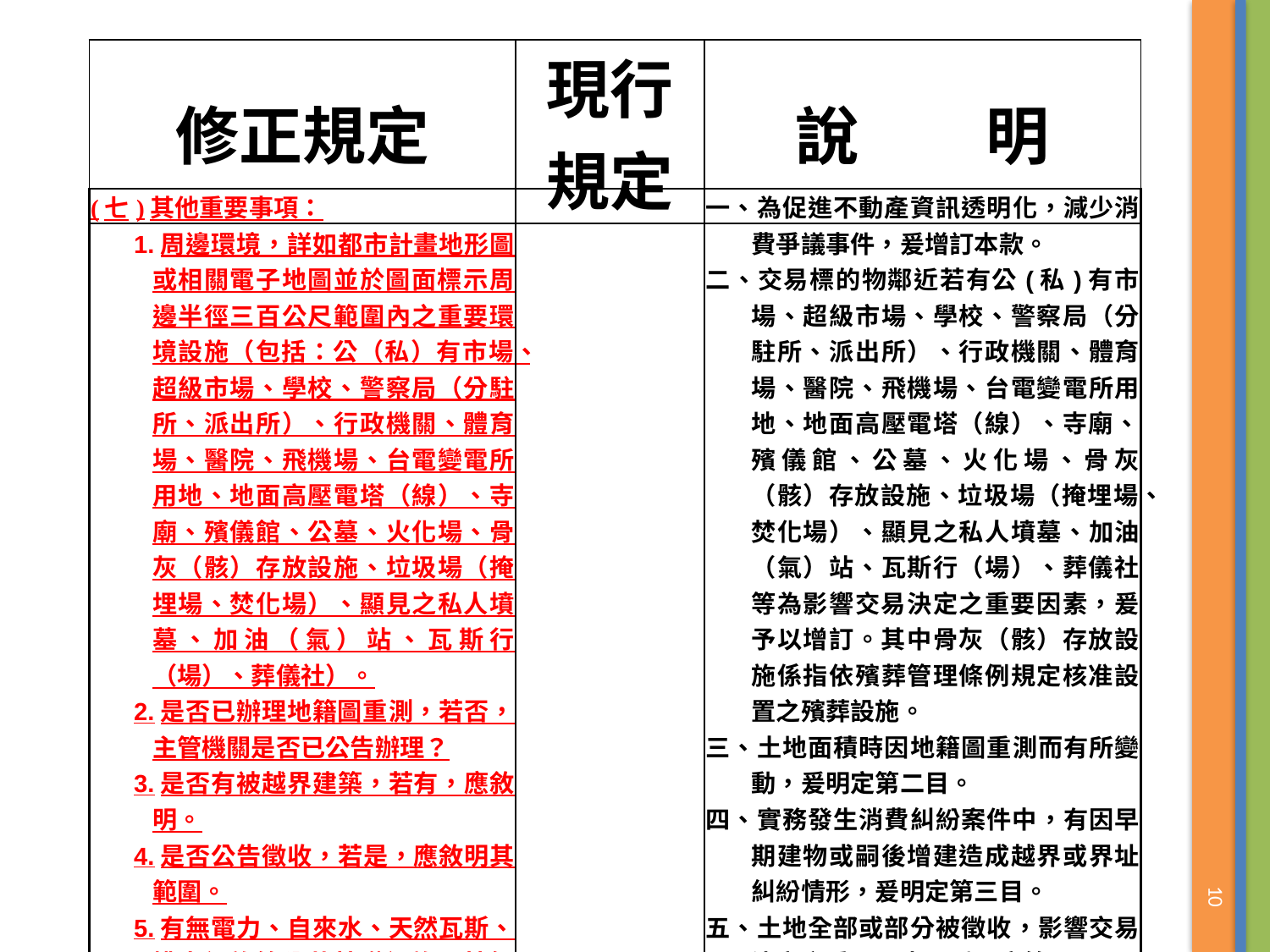

| 修正規定 | 現行規定 | 說　　明 |
| --- | --- | --- |
| (七)其他重要事項： 1.周邊環境，詳如都市計畫地形圖或相關電子地圖並於圖面標示周邊半徑三百公尺範圍內之重要環境設施（包括：公（私）有市場、超級市場、學校、警察局（分駐所、派出所）、行政機關、體育場、醫院、飛機場、台電變電所用地、地面高壓電塔（線）、寺廟、殯儀館、公墓、火化場、骨灰（骸）存放設施、垃圾場（掩埋場、焚化場）、顯見之私人墳墓、加油（氣）站、瓦斯行（場）、葬儀社）。 2.是否已辦理地籍圖重測，若否，主管機關是否已公告辦理？ 3.是否有被越界建築，若有，應敘明。 4.是否公告徵收，若是，應敘明其範圍。 5.有無電力、自來水、天然瓦斯、排水設施等公共基礎設施，若無，應敘明。 |  | 一、為促進不動產資訊透明化，減少消費爭議事件，爰增訂本款。 二、交易標的物鄰近若有公(私)有市場、超級市場、學校、警察局（分駐所、派出所）、行政機關、體育場、醫院、飛機場、台電變電所用地、地面高壓電塔（線）、寺廟、殯儀館、公墓、火化場、骨灰（骸）存放設施、垃圾場（掩埋場、焚化場）、顯見之私人墳墓、加油（氣）站、瓦斯行（場）、葬儀社等為影響交易決定之重要因素，爰予以增訂。其中骨灰（骸）存放設施係指依殯葬管理條例規定核准設置之殯葬設施。 三、土地面積時因地籍圖重測而有所變動，爰明定第二目。 四、實務發生消費糾紛案件中，有因早期建物或嗣後增建造成越界或界址糾紛情形，爰明定第三目。 五、土地全部或部分被徵收，影響交易決定之重要因素，爰明定第四目。 六、有無電力等公共基礎設施將影響不動產交易價格，爰明定第五目，必要時，並得向主管事業單位洽詢。 |
| --- | --- | --- |
10